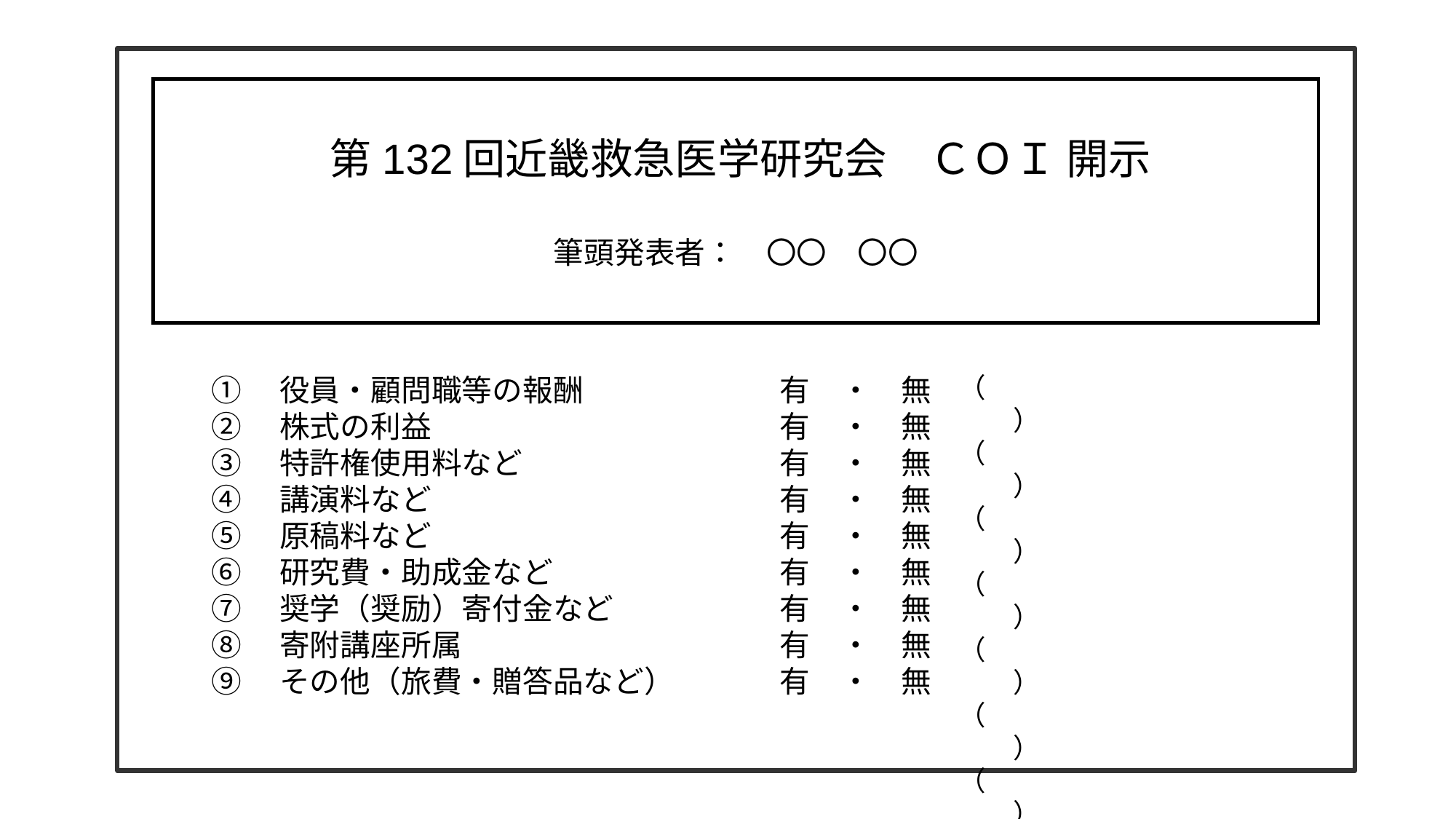

第132回近畿救急医学研究会　ＣＯＩ 開示

筆頭発表者：　〇〇　〇〇
（　　　　）
（　　　　）
（　　　　）
（　　　　）
（　　　　）
（　　　　）
（　　　　）
（　　　　）
（　　　　）
（　　　　）
①　役員・顧問職等の報酬
②　株式の利益
③　特許権使用料など
④　講演料など
⑤　原稿料など
⑥　研究費・助成金など
⑦　奨学（奨励）寄付金など
⑧　寄附講座所属
⑨　その他（旅費・贈答品など）
有　・　無
有　・　無
有　・　無
有　・　無
有　・　無
有　・　無
有　・　無
有　・　無
有　・　無